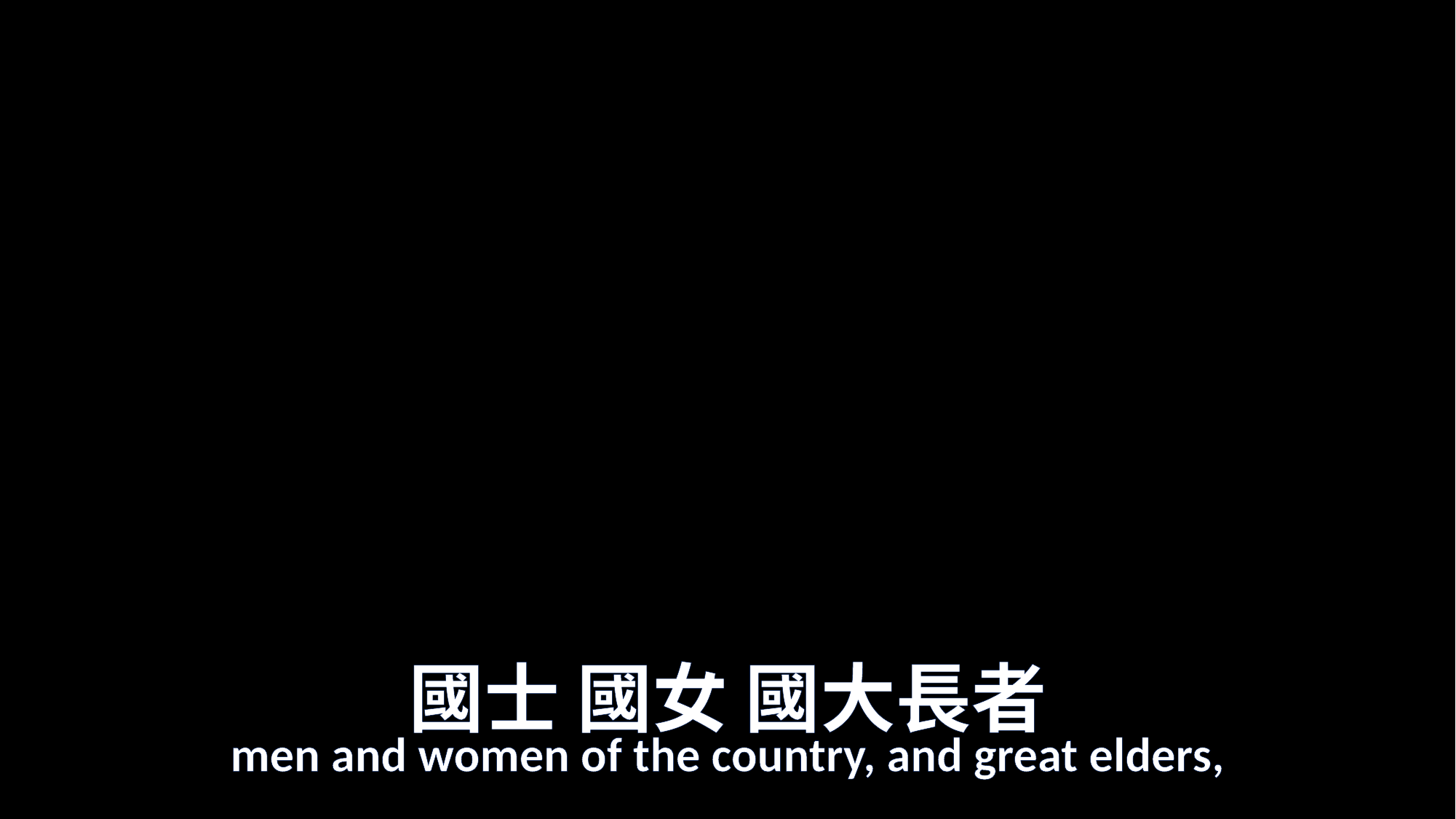

# 國士 國女 國大長者
men and women of the country, and great elders,